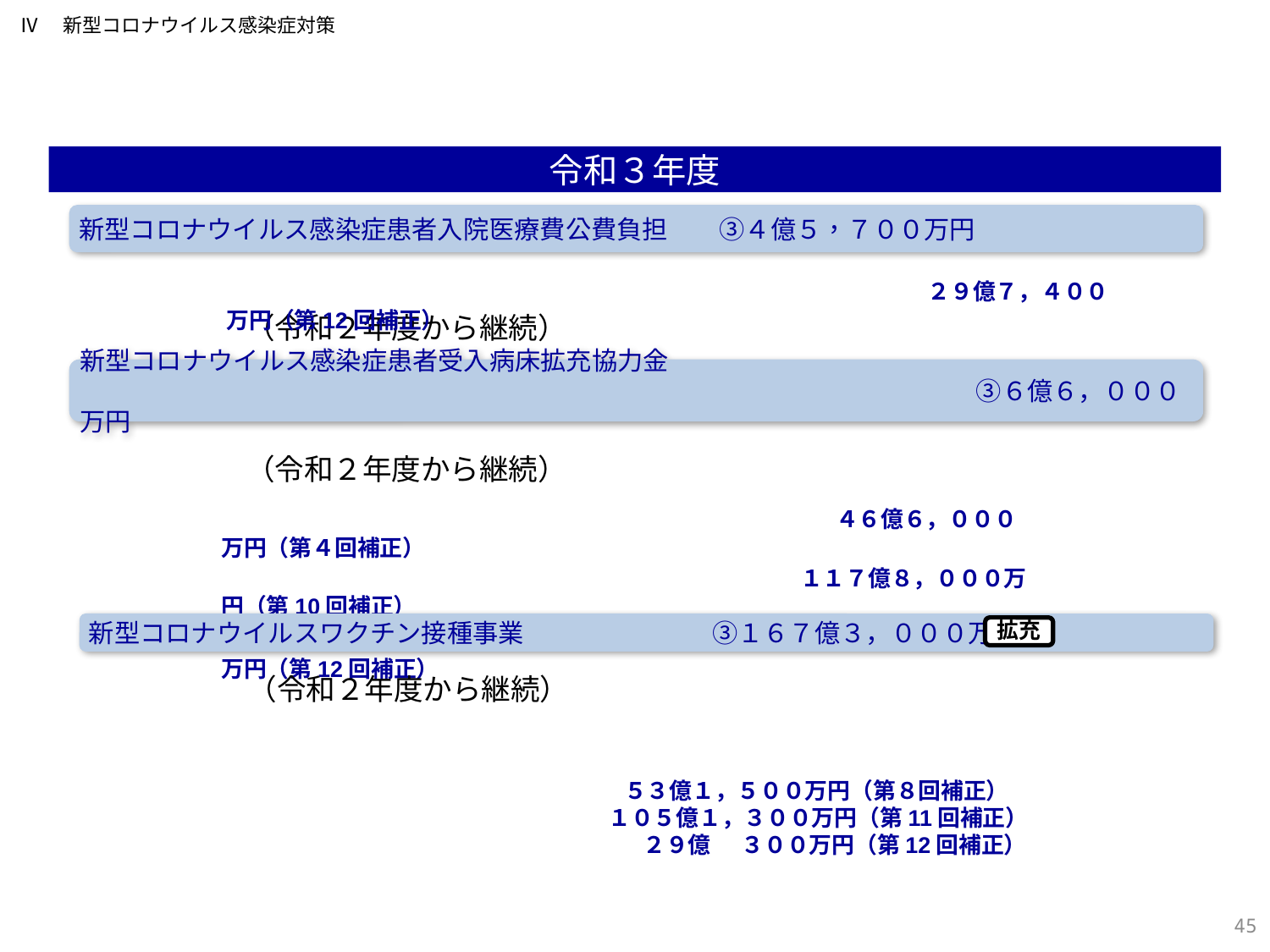

Ⅳ　新型コロナウイルス感染症対策
令和３年度
新型コロナウイルス感染症患者入院医療費公費負担　　③４億５，７００万円
　　　　　　　　　　　　　　　　　　　　　　　　２９億７，４００万円（第12回補正）
（令和２年度から継続）

新型コロナウイルス感染症患者受入病床拡充協力金
　　　　　　　　　　　　　　　　　　　　　　　　　　　　　　　　　　　③６億６，０００万円
（令和２年度から継続）
　　　　　　　　　　　　　　　　　　　　　　４６億６，０００万円（第４回補正）
　　　　　　　　　　　　　　　　　　　　　　 １１７億８，０００万円（第10回補正）
　　　　　　　　　　　　　　　　　　　　　７４億４，４００万円（第12回補正）

新型コロナウイルスワクチン接種事業　　　　　　      ③１６７億３，０００万円
拡充

      ５３億１，５００万円（第８回補正）
  １０５億１，３００万円（第11回補正）
　　 ２９億      ３００万円（第12回補正）

（令和２年度から継続）
45